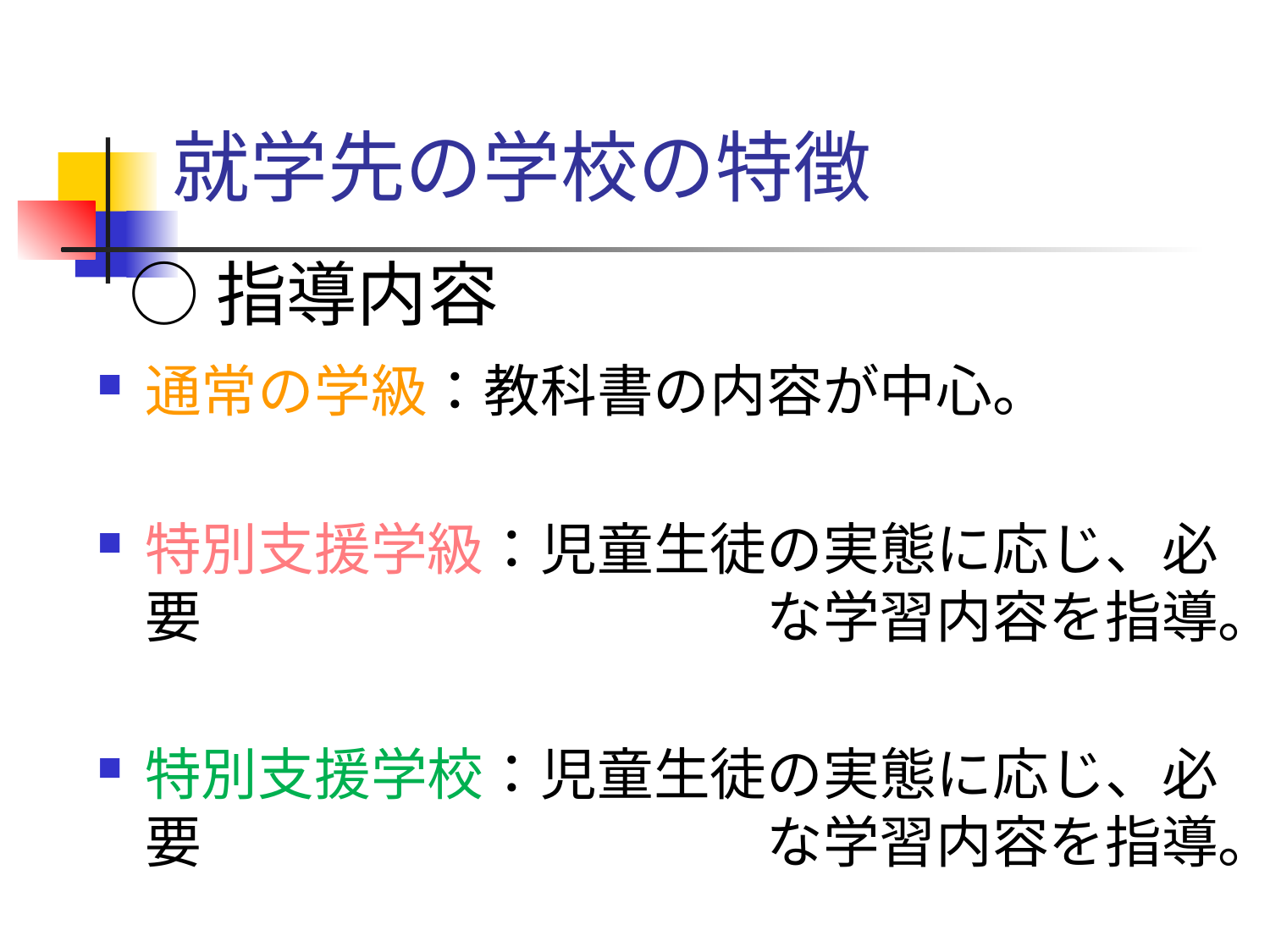

就学先の学校の特徴
○指導内容
通常の学級：教科書の内容が中心。

特別支援学級：児童生徒の実態に応じ、必要　　　　　　　　　　な学習内容を指導。

特別支援学校：児童生徒の実態に応じ、必要　　　　　　　　　　な学習内容を指導。